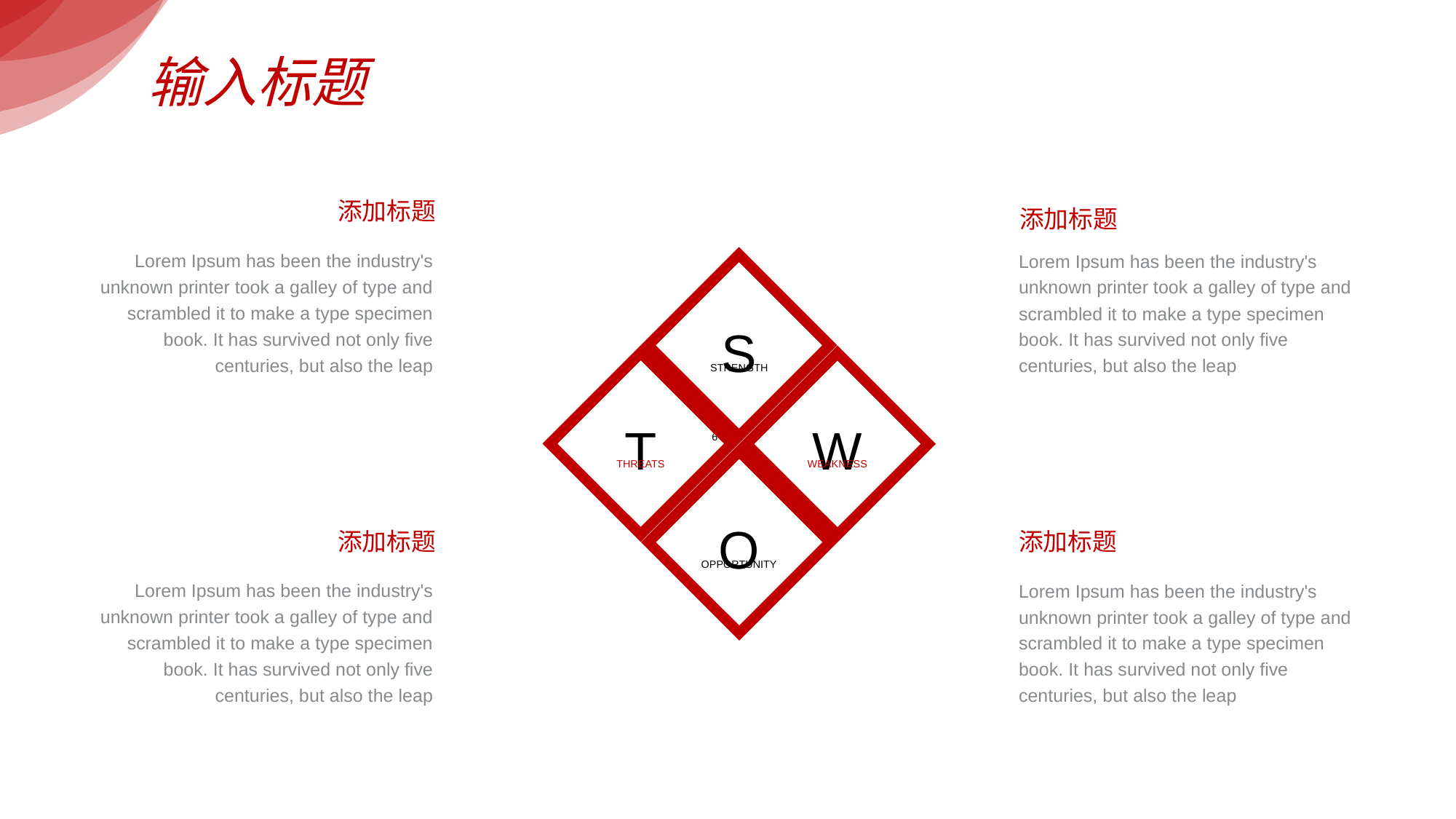

输入标题
输入标题
添加标题
添加标题
Lorem Ipsum has been the industry's unknown printer took a galley of type and scrambled it to make a type specimen book. It has survived not only five centuries, but also the leap
Lorem Ipsum has been the industry's unknown printer took a galley of type and scrambled it to make a type specimen book. It has survived not only five centuries, but also the leap

S
Strength

T
W
16
Threats
weakness

O
Opportunity
添加标题
添加标题
Lorem Ipsum has been the industry's unknown printer took a galley of type and scrambled it to make a type specimen book. It has survived not only five centuries, but also the leap
Lorem Ipsum has been the industry's unknown printer took a galley of type and scrambled it to make a type specimen book. It has survived not only five centuries, but also the leap